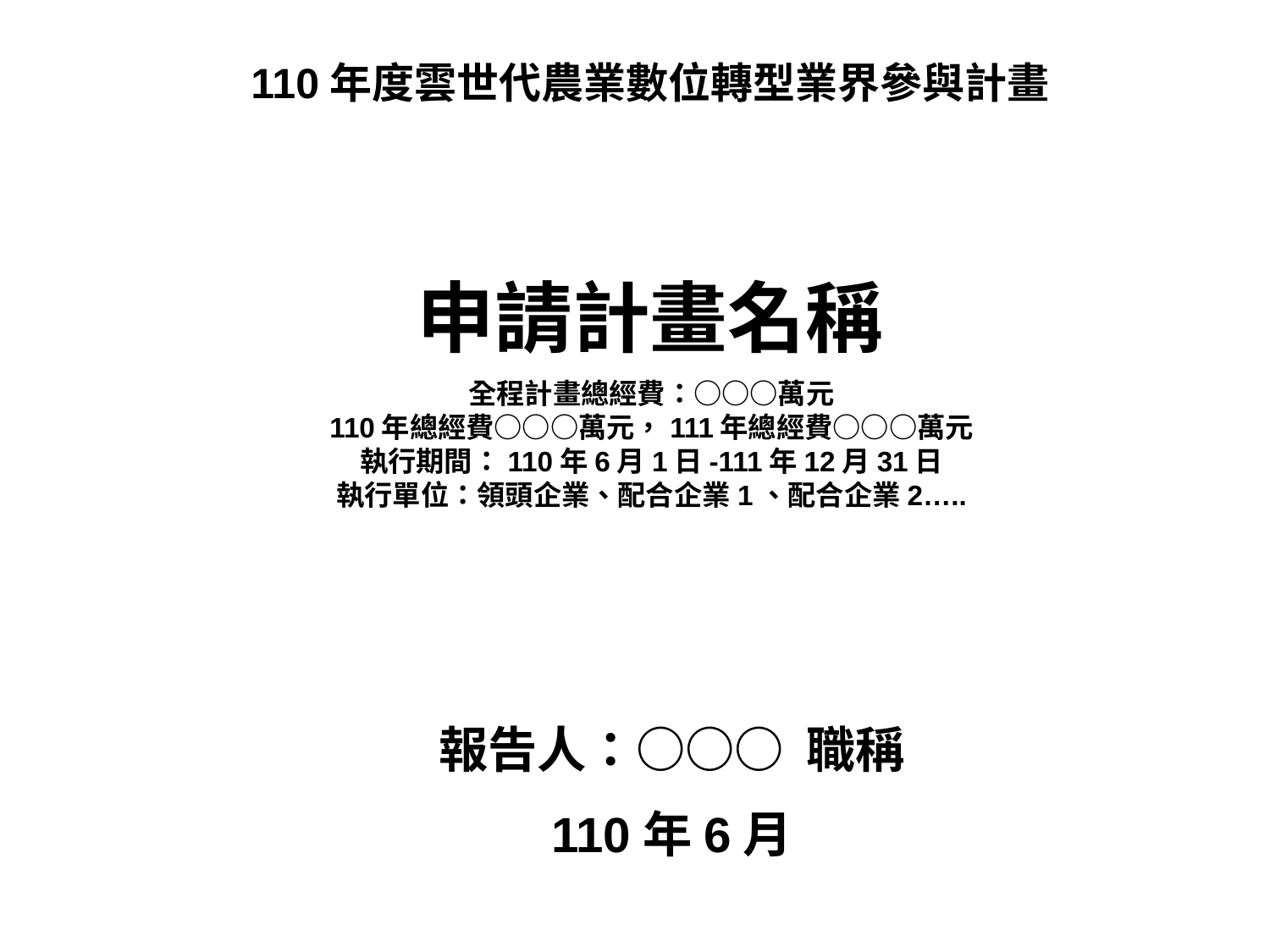

110年度雲世代農業數位轉型業界參與計畫
申請計畫名稱
全程計畫總經費：○○○萬元
110年總經費○○○萬元，111年總經費○○○萬元
執行期間：110年6月1日-111年12月31日
執行單位：領頭企業、配合企業1、配合企業2…..
報告人：○○○  職稱
110年6月